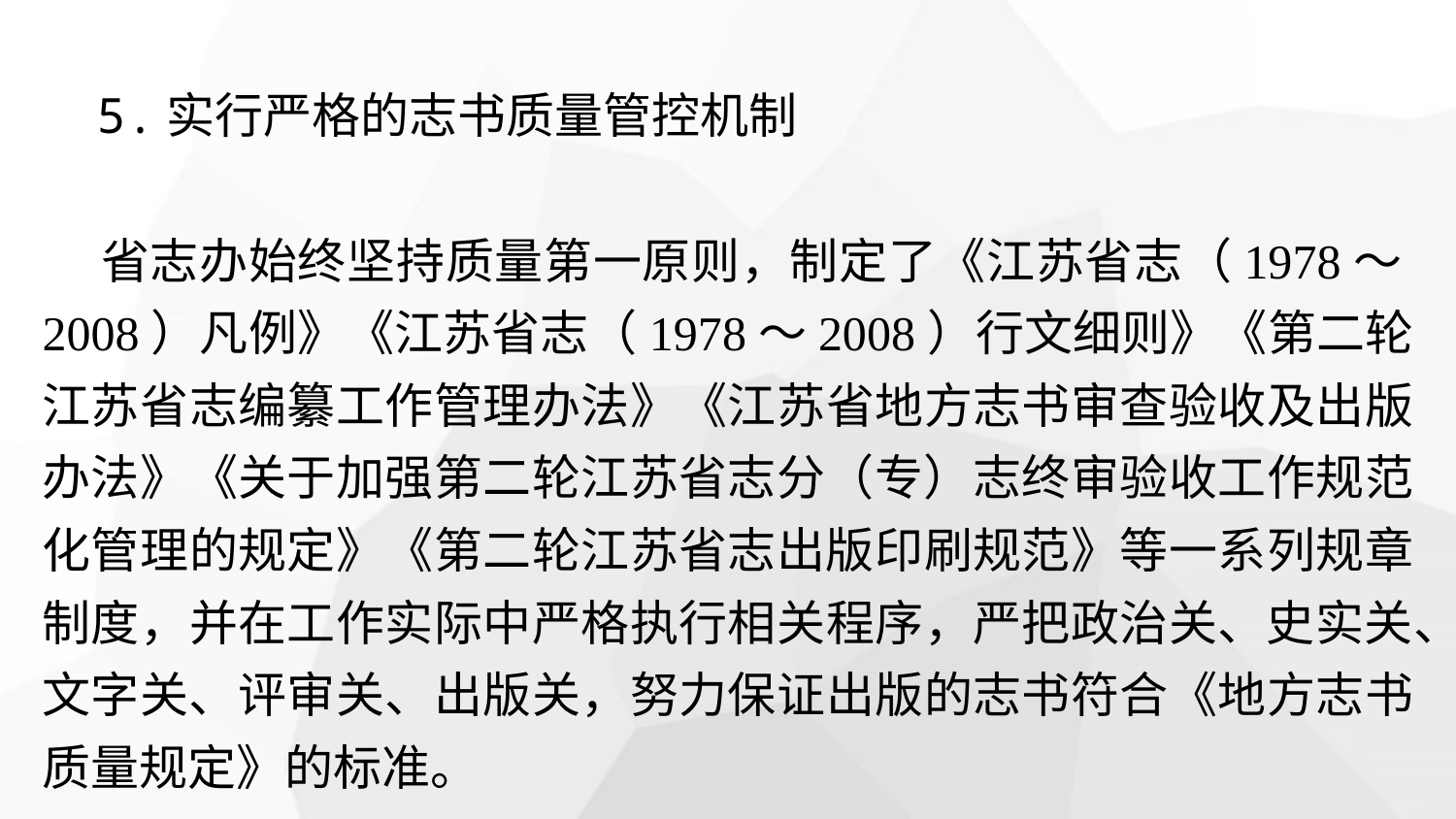

5.实行严格的志书质量管控机制

    省志办始终坚持质量第一原则，制定了《江苏省志（1978～2008）凡例》《江苏省志（1978～2008）行文细则》《第二轮江苏省志编纂工作管理办法》《江苏省地方志书审查验收及出版办法》《关于加强第二轮江苏省志分（专）志终审验收工作规范化管理的规定》《第二轮江苏省志出版印刷规范》等一系列规章制度，并在工作实际中严格执行相关程序，严把政治关、史实关、文字关、评审关、出版关，努力保证出版的志书符合《地方志书质量规定》的标准。